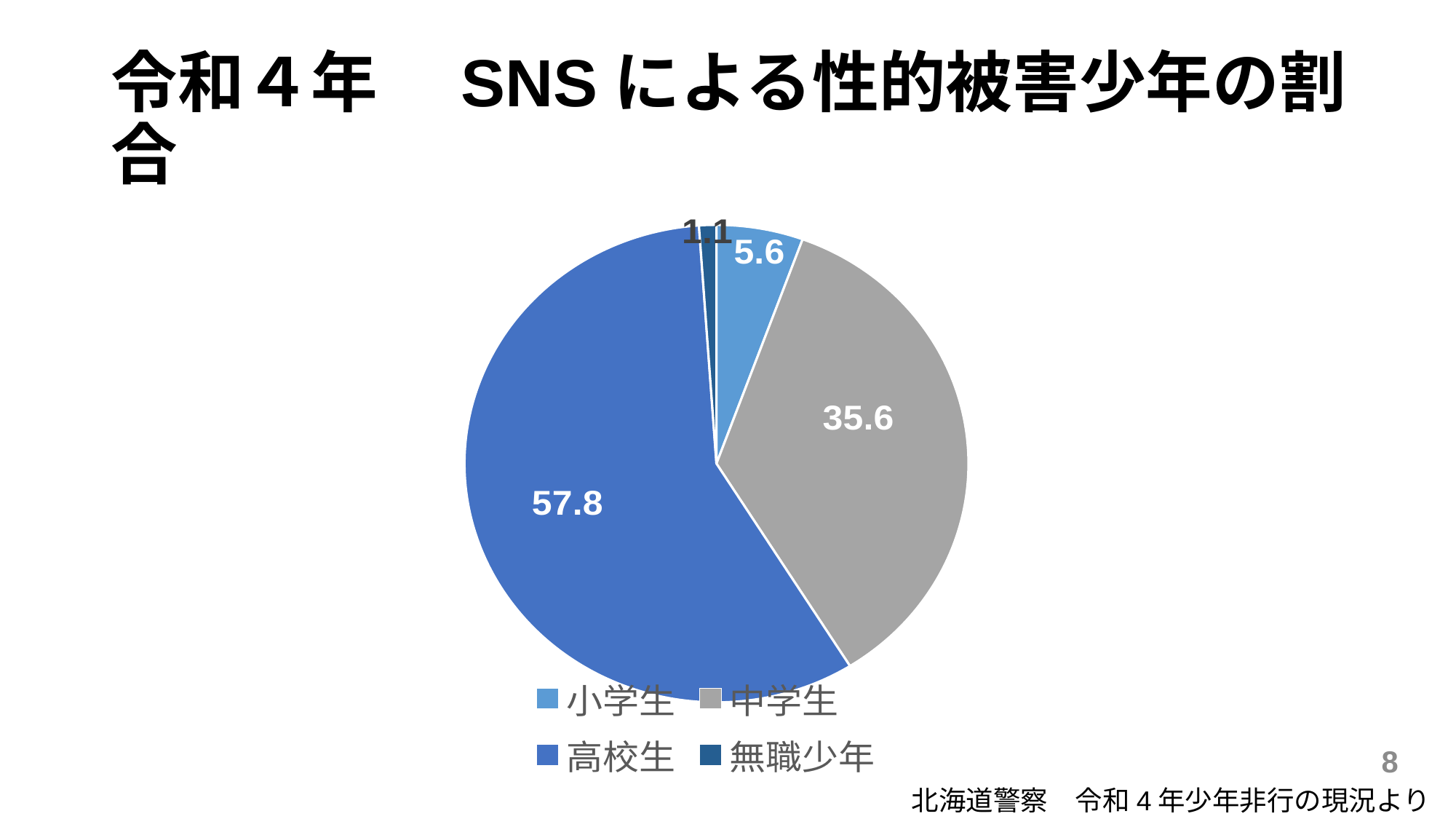

# 令和４年　SNSによる性的被害少年の割合

### Chart

| Category |  |
|---|---|
| 小学生 | 5.555555555555555 |
| 中学生 | 35.55555555555556 |
| 高校生 | 57.77777777777777 |
| 無職少年 | 1.1111111111111112 |
8
北海道警察　令和4年少年非行の現況より